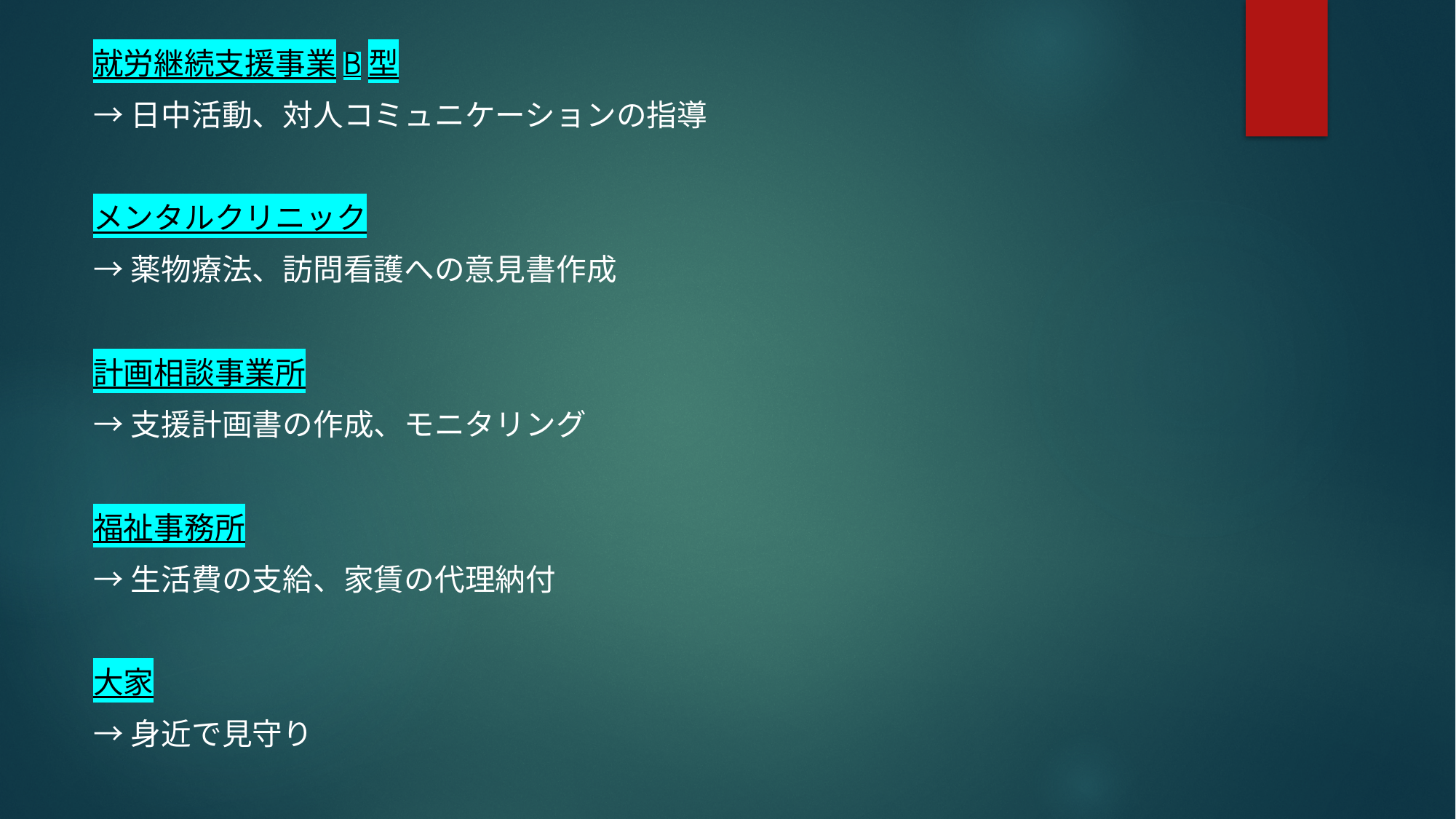

就労継続支援事業B型
→日中活動、対人コミュニケーションの指導

メンタルクリニック
→薬物療法、訪問看護への意見書作成

計画相談事業所
→支援計画書の作成、モニタリング

福祉事務所
→生活費の支給、家賃の代理納付

大家
→身近で見守り